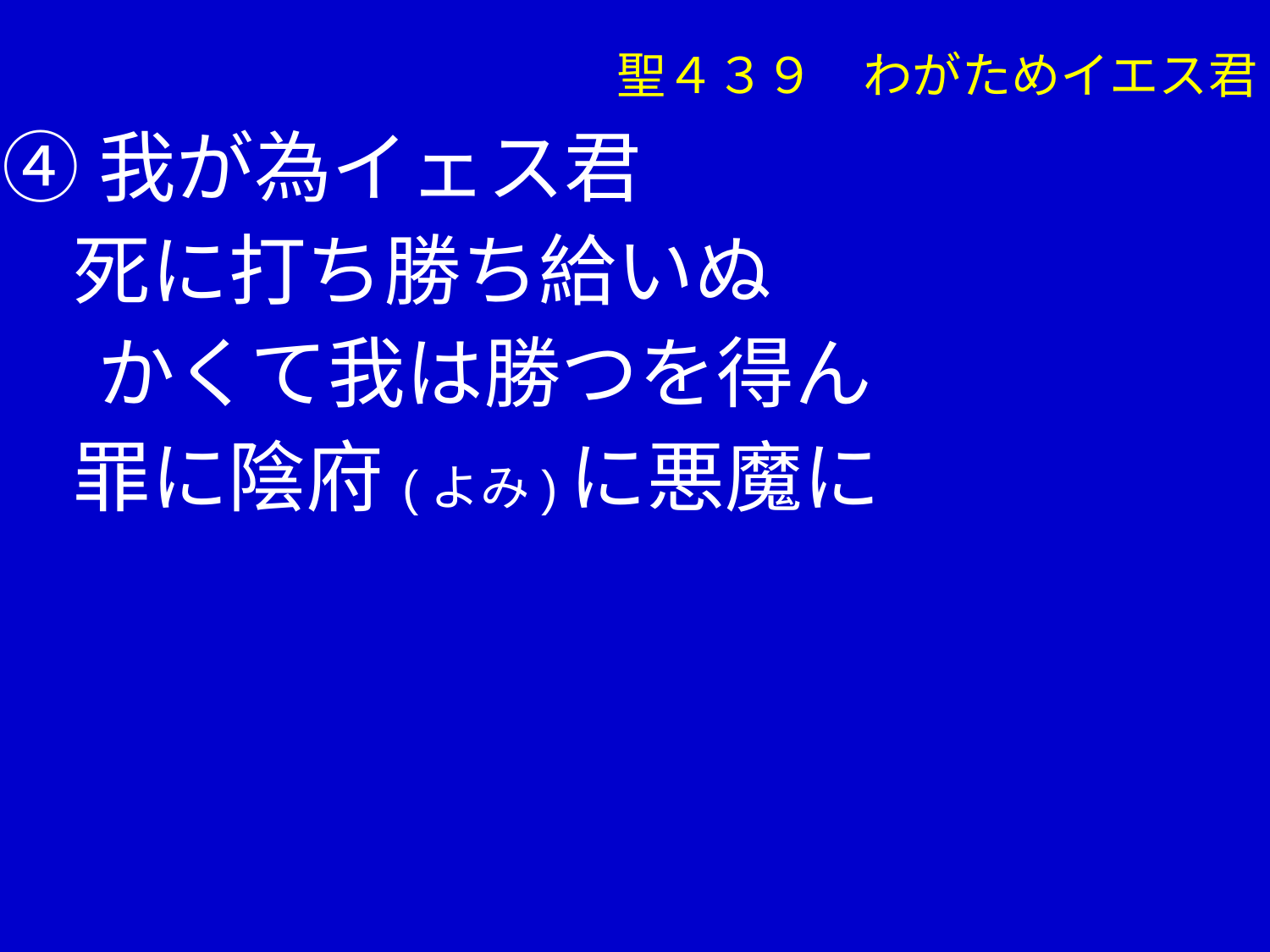

聖４３９　わがためイエス君
④我が為イェス君
   死に打ち勝ち給いぬ
　 かくて我は勝つを得ん
   罪に陰府(よみ)に悪魔に